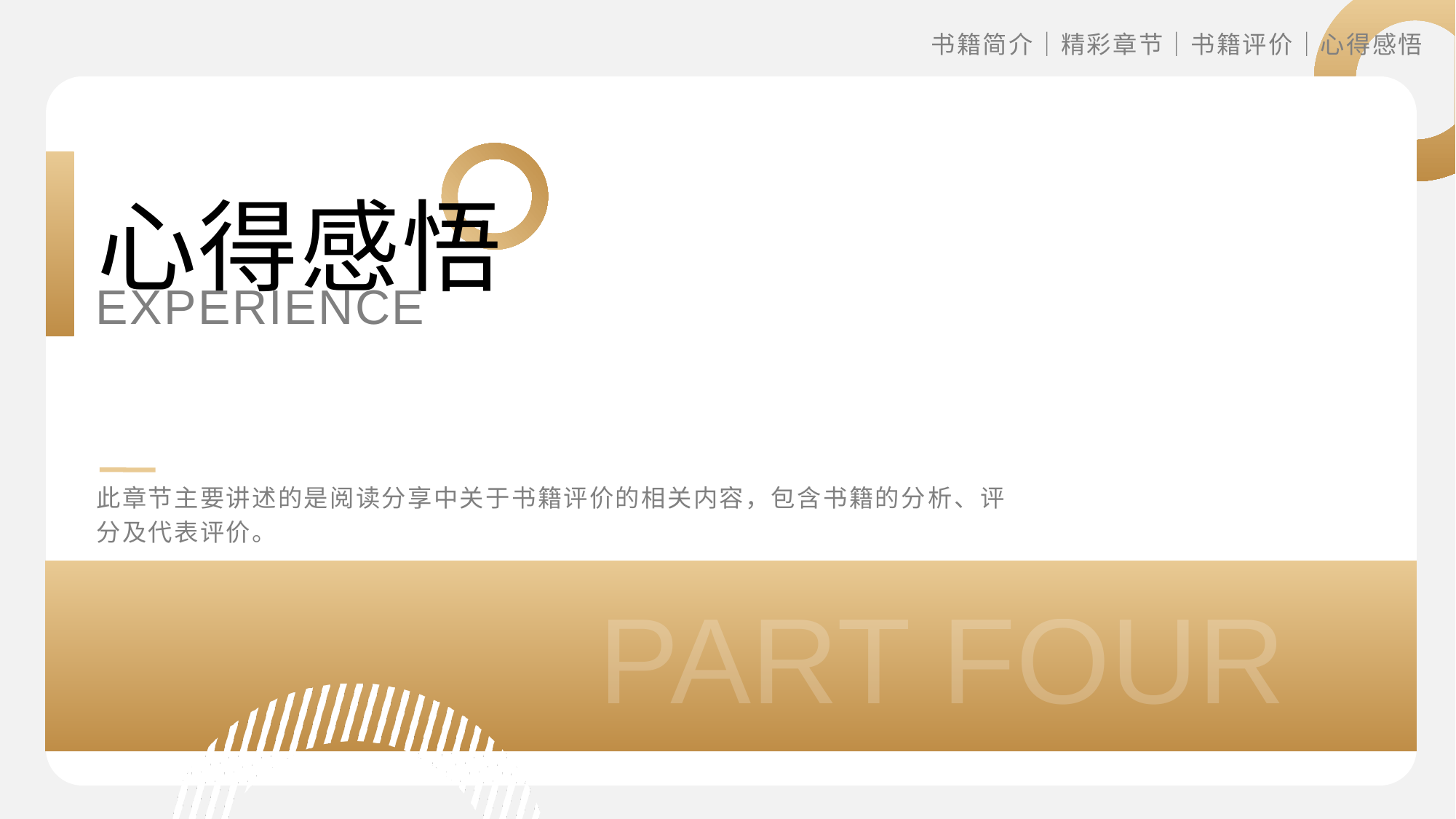

书籍简介｜精彩章节｜书籍评价｜心得感悟

心得感悟
EXPERIENCE
此章节主要讲述的是阅读分享中关于书籍评价的相关内容，包含书籍的分析、评分及代表评价。
PART FOUR